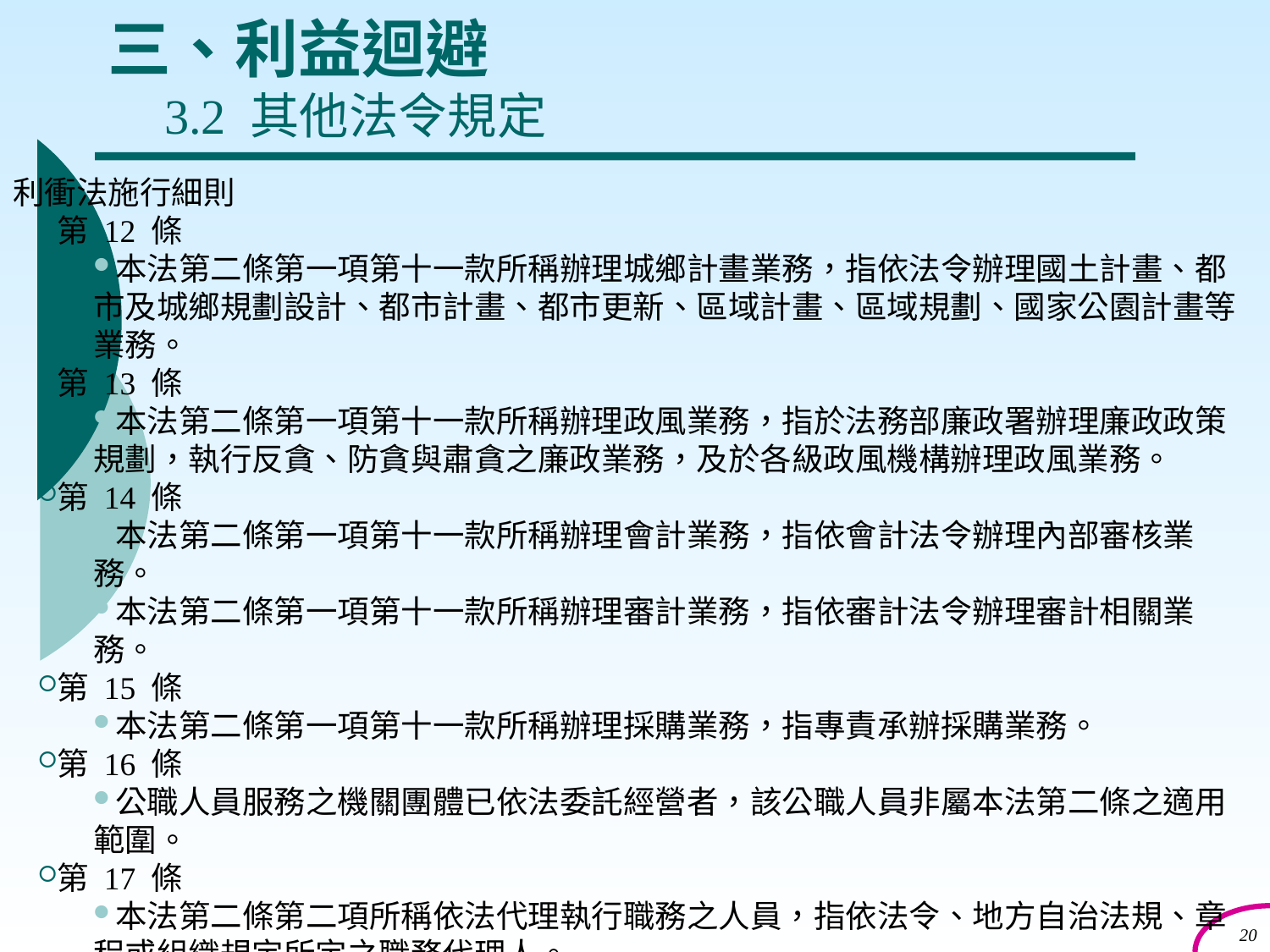

# 三、利益迴避 3.2 其他法令規定
利衝法施行細則
第 12 條
本法第二條第一項第十一款所稱辦理城鄉計畫業務，指依法令辦理國土計畫、都市及城鄉規劃設計、都市計畫、都市更新、區域計畫、區域規劃、國家公園計畫等業務。
第 13 條
本法第二條第一項第十一款所稱辦理政風業務，指於法務部廉政署辦理廉政政策規劃，執行反貪、防貪與肅貪之廉政業務，及於各級政風機構辦理政風業務。
第 14 條
本法第二條第一項第十一款所稱辦理會計業務，指依會計法令辦理內部審核業務。
本法第二條第一項第十一款所稱辦理審計業務，指依審計法令辦理審計相關業務。
第 15 條
本法第二條第一項第十一款所稱辦理採購業務，指專責承辦採購業務。
第 16 條
公職人員服務之機關團體已依法委託經營者，該公職人員非屬本法第二條之適用範圍。
第 17 條
本法第二條第二項所稱依法代理執行職務之人員，指依法令、地方自治法規、章程或組織規定所定之職務代理人。
20